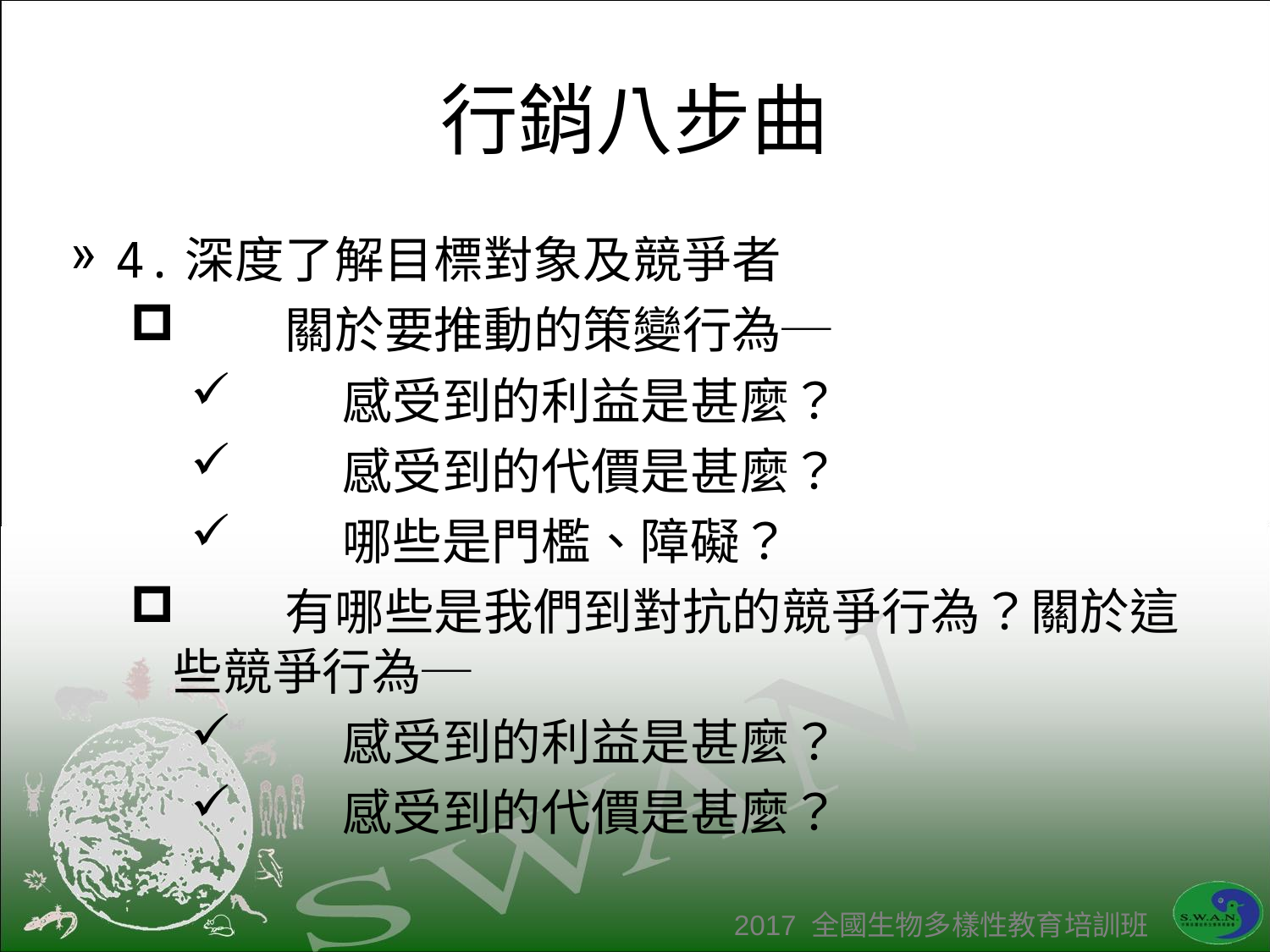

# 行銷八步曲
4.深度了解目標對象及競爭者
	關於要推動的策變行為─
	感受到的利益是甚麼？
	感受到的代價是甚麼？
	哪些是門檻、障礙？
	有哪些是我們到對抗的競爭行為？關於這些競爭行為─
	感受到的利益是甚麼？
	感受到的代價是甚麼？